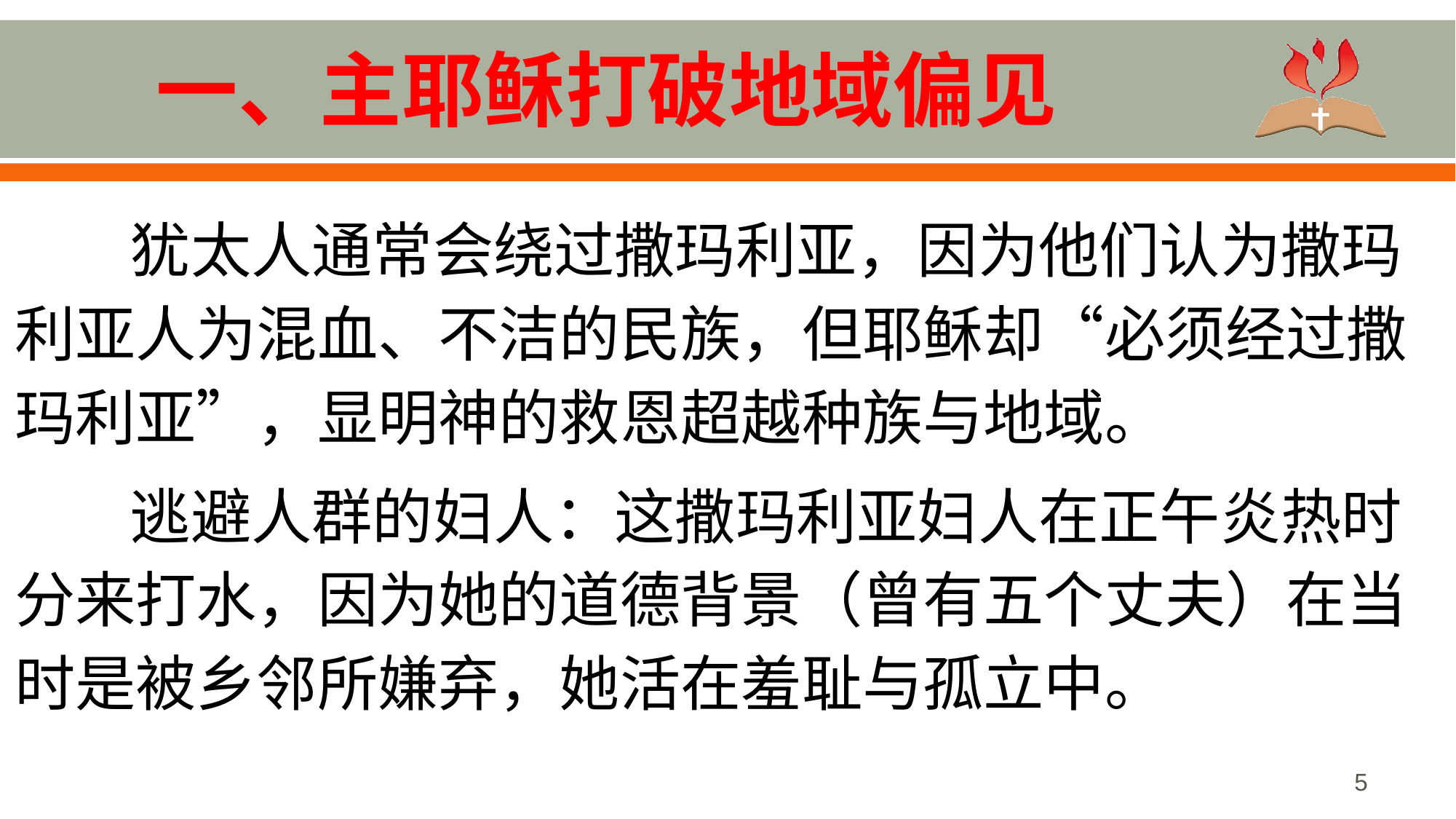

# 一、主耶稣打破地域偏见
犹太人通常会绕过撒玛利亚，因为他们认为撒玛利亚人为混血、不洁的民族，但耶稣却“必须经过撒玛利亚”，显明神的救恩超越种族与地域。
逃避人群的妇人：这撒玛利亚妇人在正午炎热时分来打水，因为她的道德背景（曾有五个丈夫）在当时是被乡邻所嫌弃，她活在羞耻与孤立中。

5